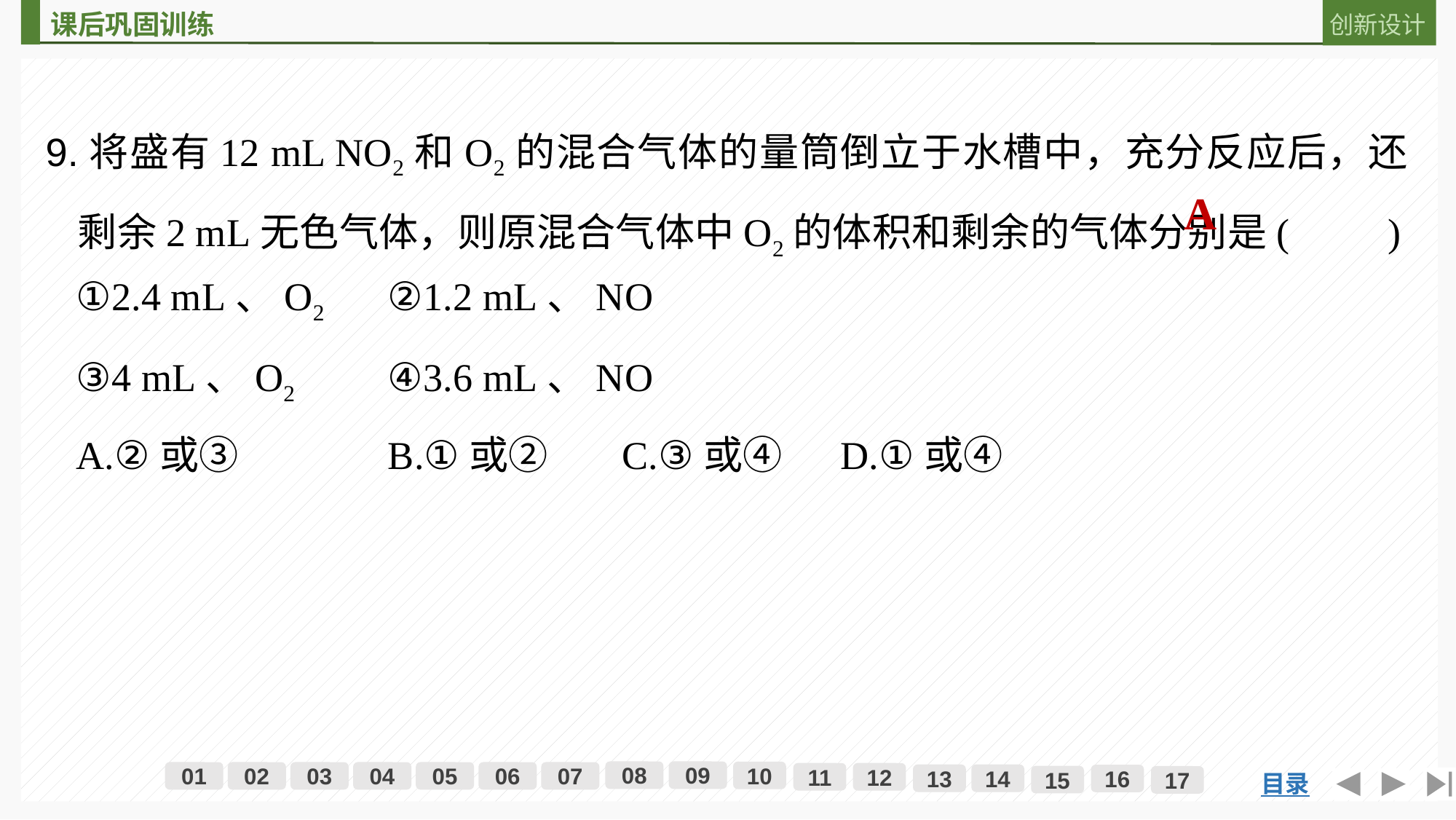

9.将盛有12 mL NO2和O2的混合气体的量筒倒立于水槽中，充分反应后，还剩余2 mL无色气体，则原混合气体中O2的体积和剩余的气体分别是(　　)
A
①2.4 mL、O2  	②1.2 mL、NO
③4 mL、O2  	④3.6 mL、NO
A.②或③ 	B.①或②	C.③或④ 	D.①或④